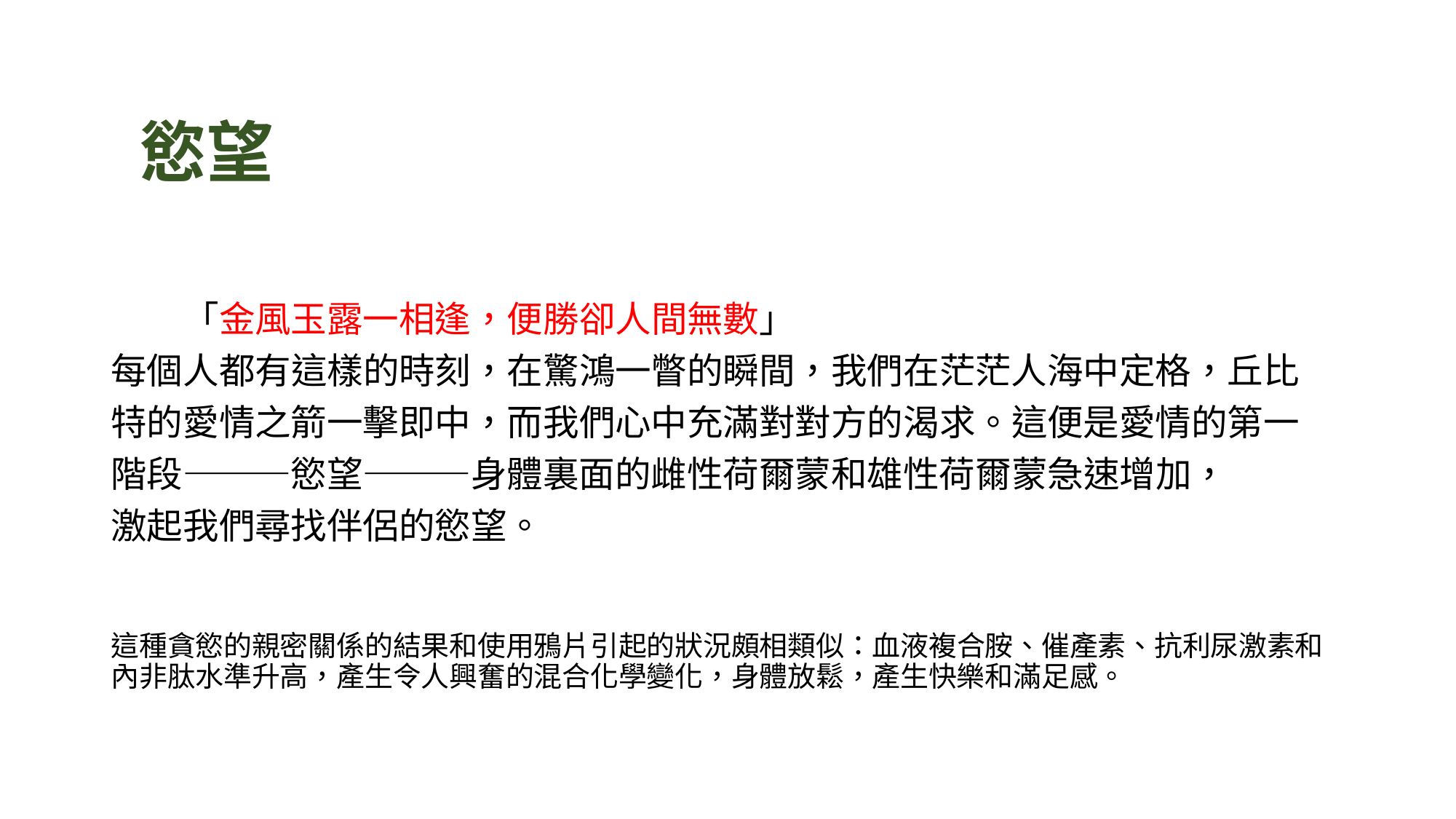

# 慾望
　
　　「金風玉露一相逢，便勝卻人間無數」
每個人都有這樣的時刻，在驚鴻一瞥的瞬間，我們在茫茫人海中定格，丘比
特的愛情之箭一擊即中，而我們心中充滿對對方的渴求。這便是愛情的第一
階段———慾望———身體裏面的雌性荷爾蒙和雄性荷爾蒙急速增加，
激起我們尋找伴侶的慾望。
這種貪慾的親密關係的結果和使用鴉片引起的狀況頗相類似：血液複合胺、催產素、抗利尿激素和內非肽水準升高，產生令人興奮的混合化學變化，身體放鬆，產生快樂和滿足感。